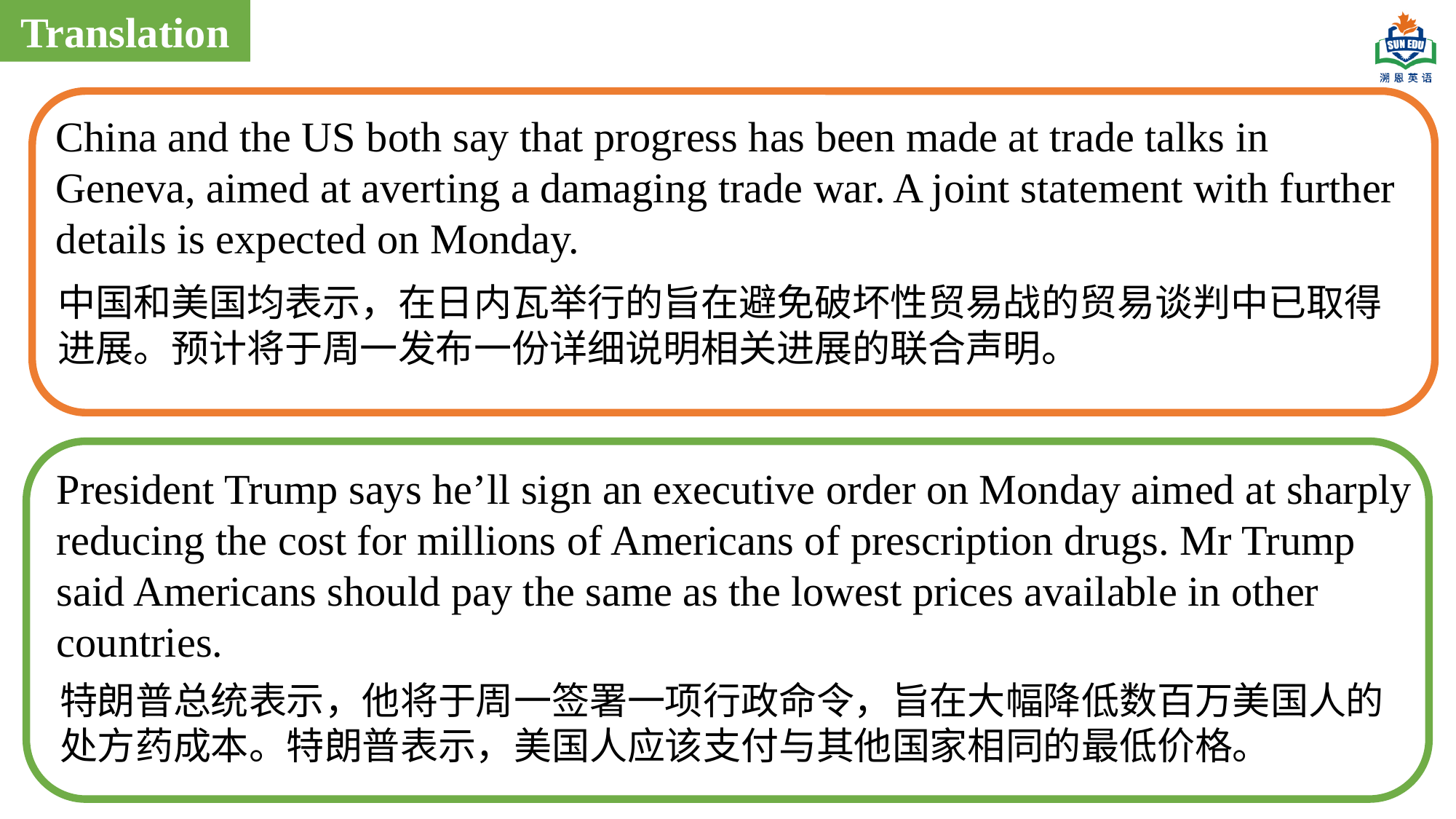

Translation

China and the US both say that progress has been made at trade talks in Geneva, aimed at averting a damaging trade war. A joint statement with further details is expected on Monday.
中国和美国均表示，在日内瓦举行的旨在避免破坏性贸易战的贸易谈判中已取得进展。预计将于周一发布一份详细说明相关进展的联合声明。

President Trump says he’ll sign an executive order on Monday aimed at sharply reducing the cost for millions of Americans of prescription drugs. Mr Trump said Americans should pay the same as the lowest prices available in other countries.
特朗普总统表示，他将于周一签署一项行政命令，旨在大幅降低数百万美国人的处方药成本。特朗普表示，美国人应该支付与其他国家相同的最低价格。